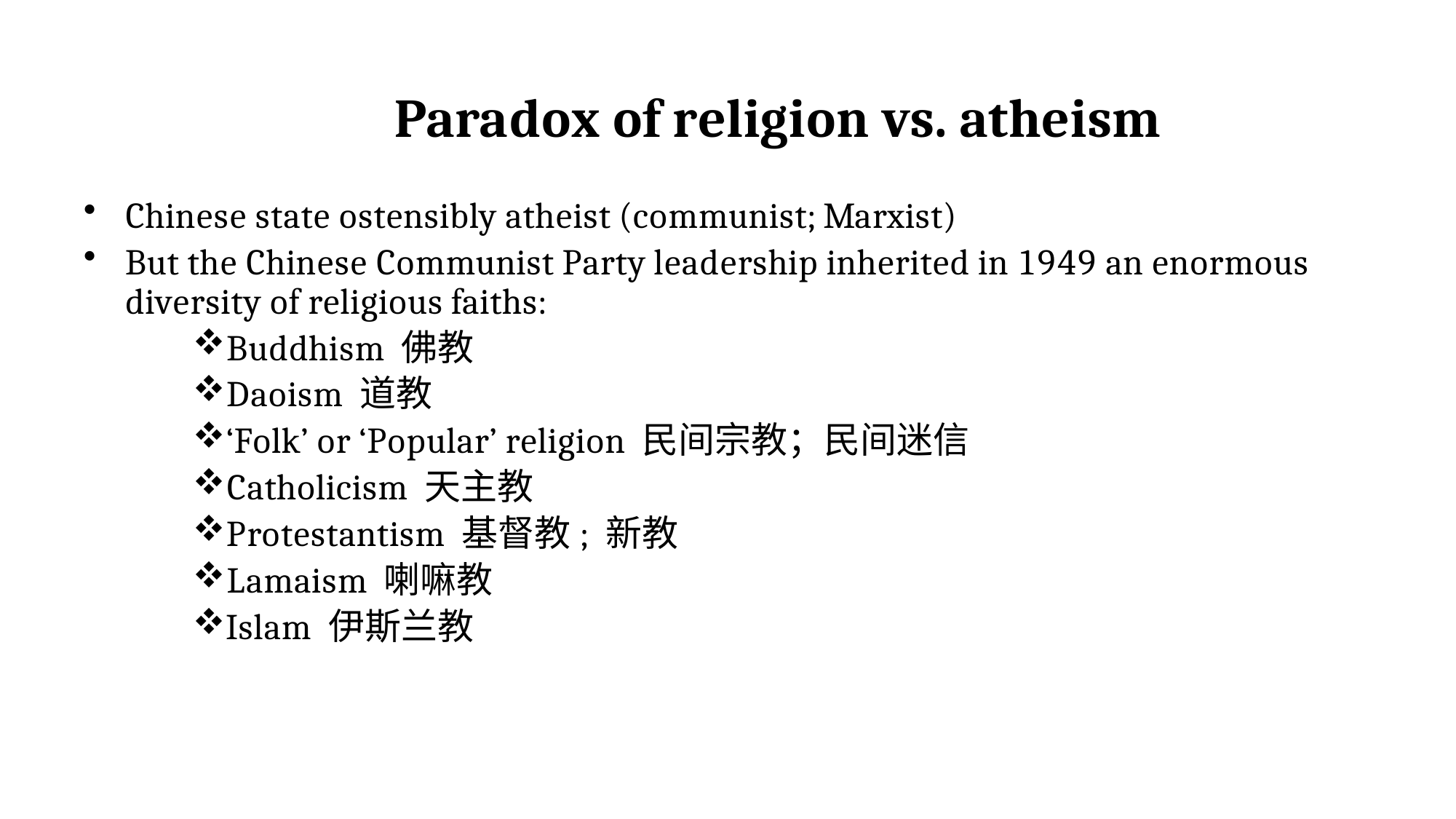

# Paradox of religion vs. atheism
Chinese state ostensibly atheist (communist; Marxist)
But the Chinese Communist Party leadership inherited in 1949 an enormous diversity of religious faiths:
Buddhism 佛教
Daoism 道教
‘Folk’ or ‘Popular’ religion 民间宗教；民间迷信
Catholicism 天主教
Protestantism 基督教; 新教
Lamaism 喇嘛教
Islam 伊斯兰教